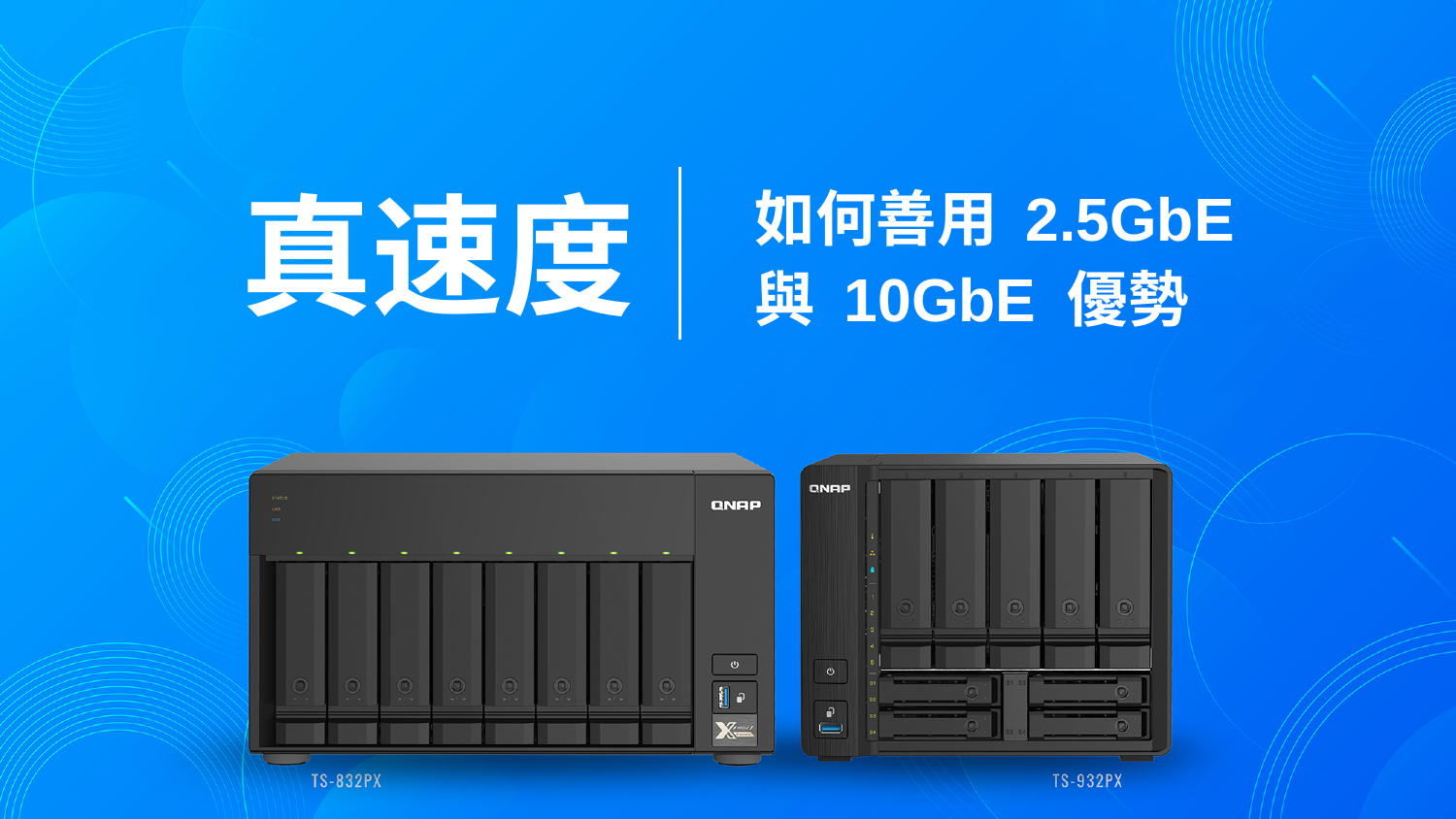

# 如何善用 2.5GbE 與 10GbE 優勢
 真速度